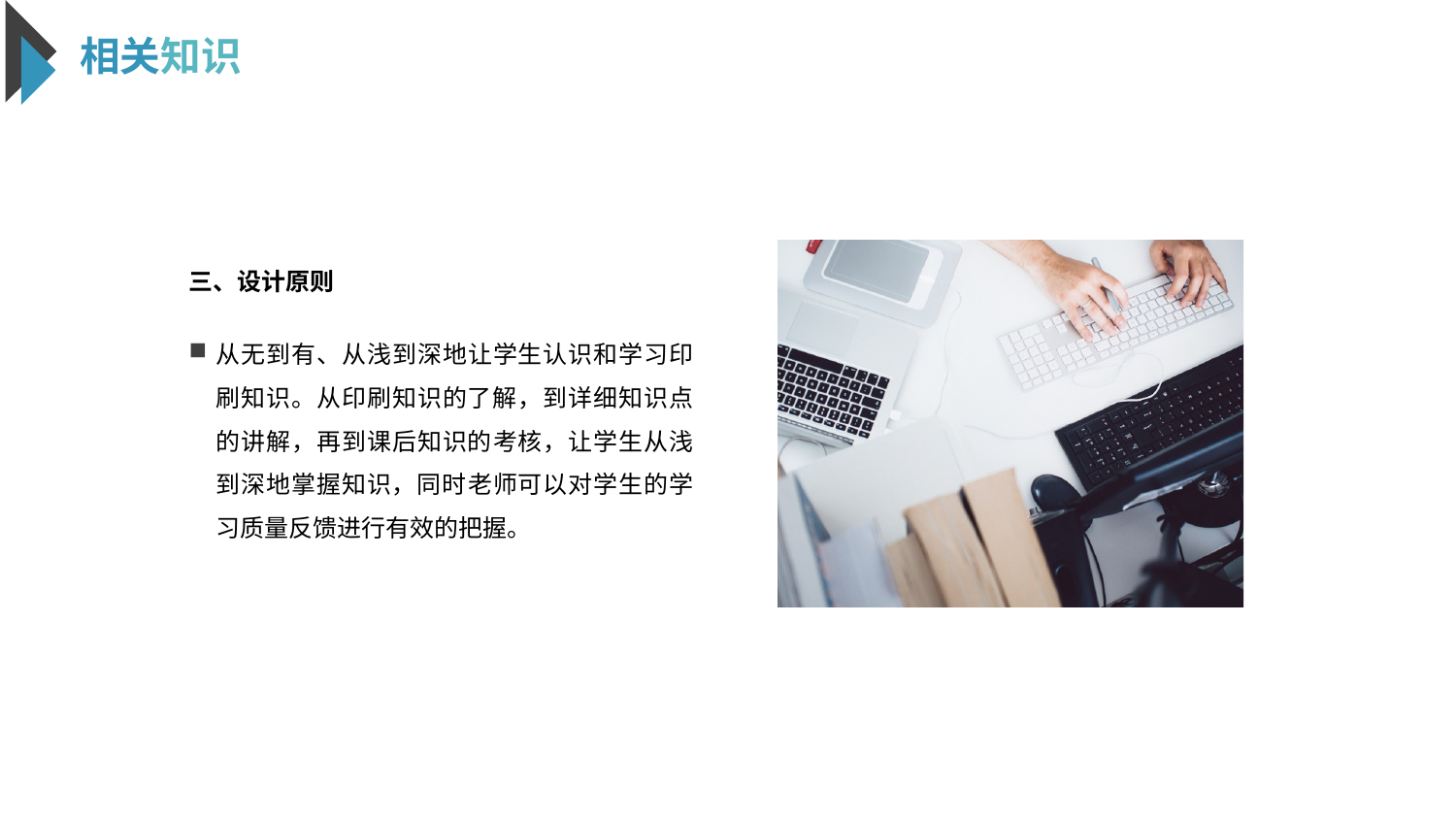

相关知识

三、设计原则
从无到有、从浅到深地让学生认识和学习印刷知识。从印刷知识的了解，到详细知识点的讲解，再到课后知识的考核，让学生从浅到深地掌握知识，同时老师可以对学生的学习质量反馈进行有效的把握。